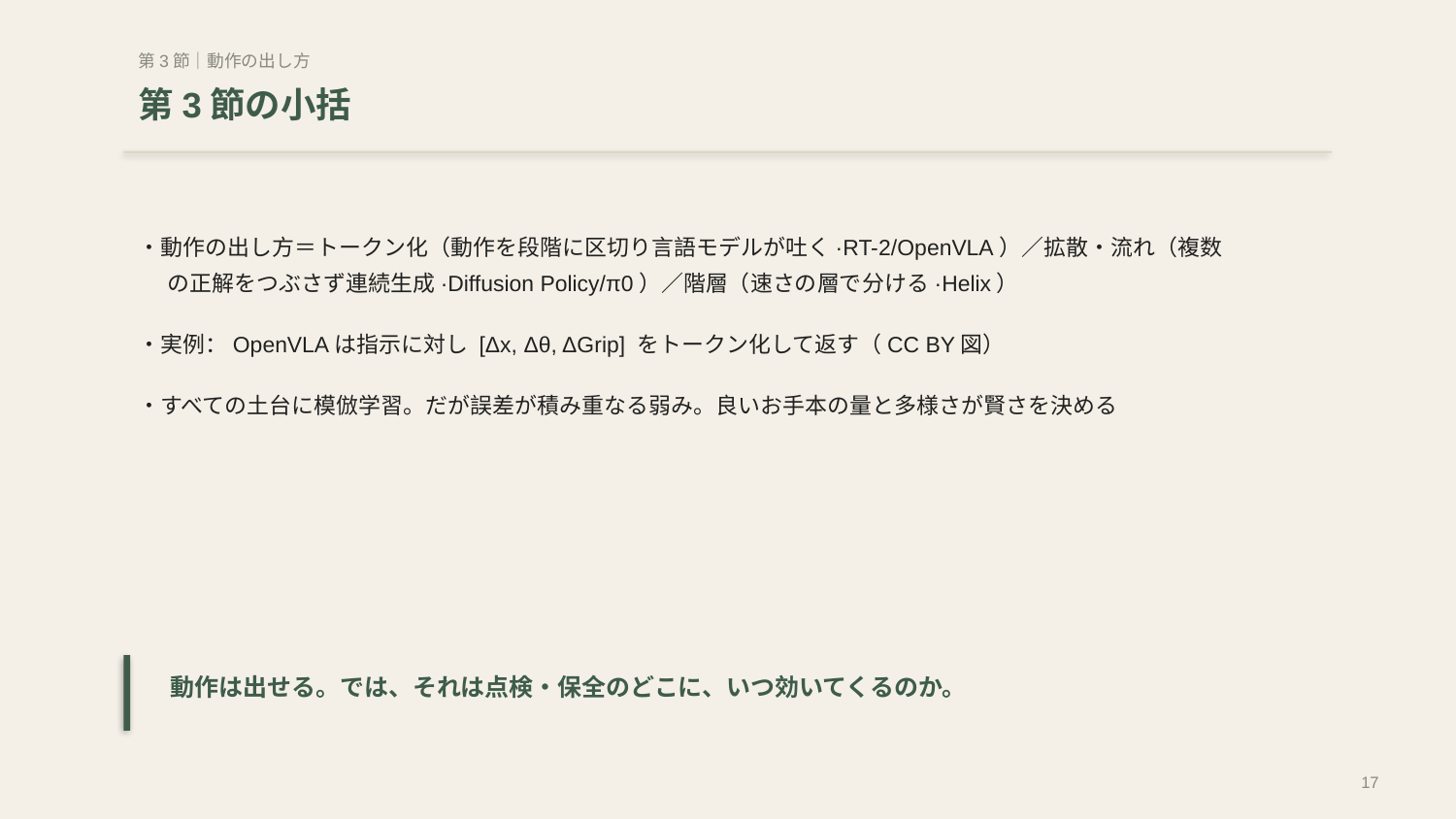

第3節｜動作の出し方
第3節の小括

・動作の出し方＝トークン化（動作を段階に区切り言語モデルが吐く·RT-2/OpenVLA）／拡散・流れ（複数の正解をつぶさず連続生成·Diffusion Policy/π0）／階層（速さの層で分ける·Helix）
・実例：OpenVLAは指示に対し [Δx, Δθ, ΔGrip] をトークン化して返す（CC BY図）
・すべての土台に模倣学習。だが誤差が積み重なる弱み。良いお手本の量と多様さが賢さを決める

動作は出せる。では、それは点検・保全のどこに、いつ効いてくるのか。
17